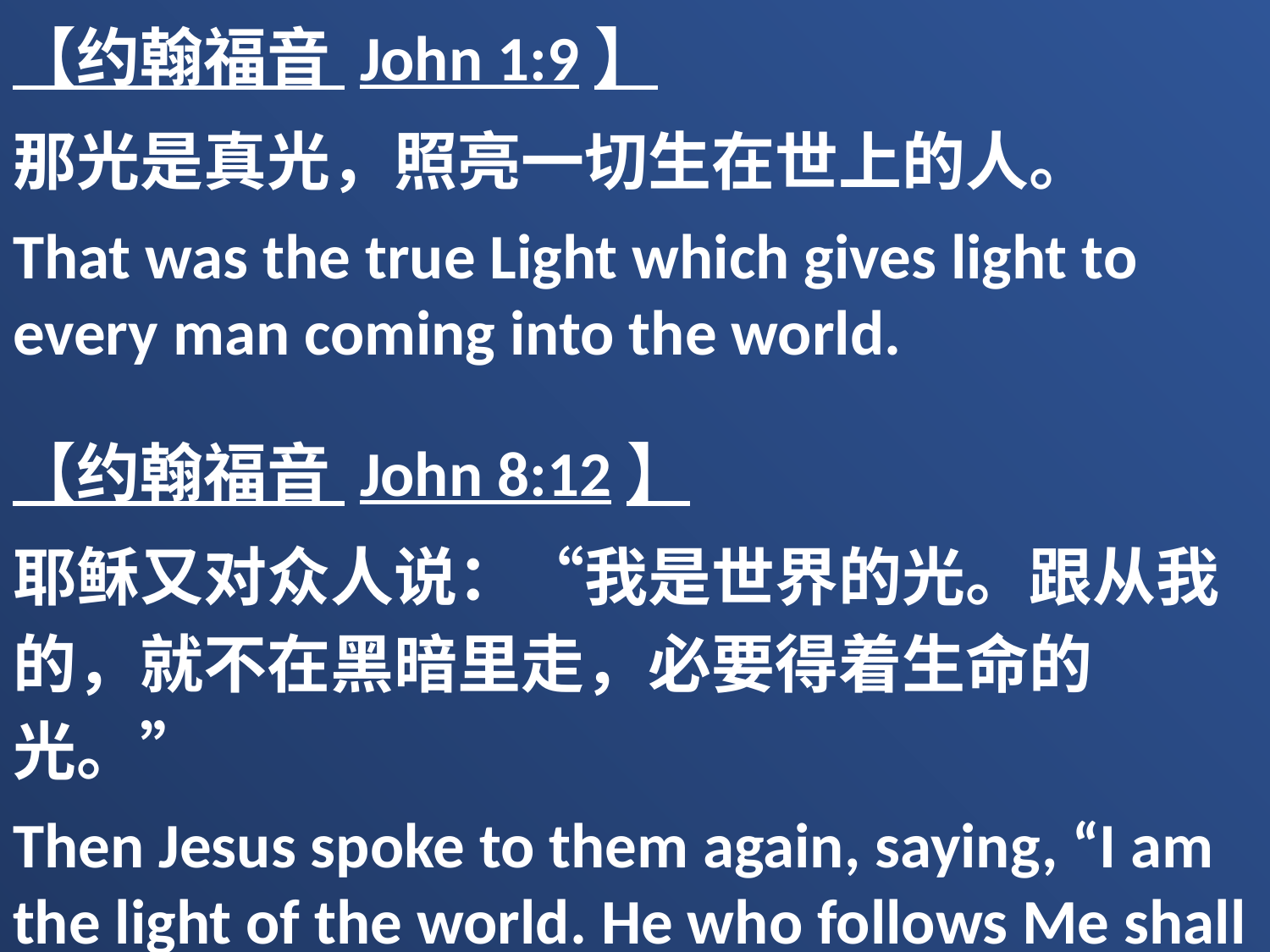

【约翰福音 John 1:9】
那光是真光，照亮一切生在世上的人。
That was the true Light which gives light to every man coming into the world.

【约翰福音 John 8:12】
耶稣又对众人说：“我是世界的光。跟从我的，就不在黑暗里走，必要得着生命的光。”
Then Jesus spoke to them again, saying, “I am the light of the world. He who follows Me shall not walk in darkness, but have the light of life.”